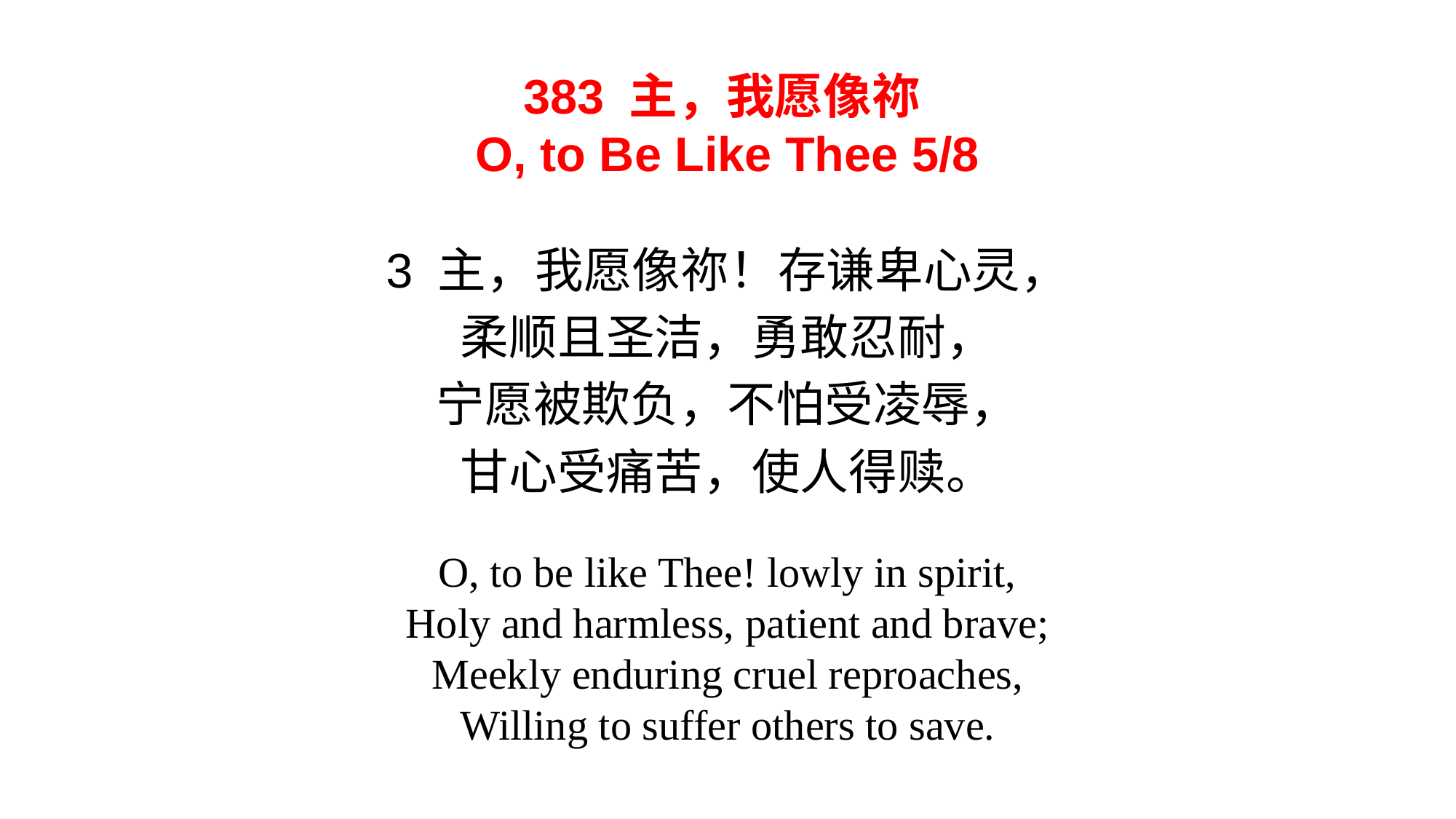

383 主，我愿像祢
O, to Be Like Thee 5/8
3 主，我愿像祢！存谦卑心灵，
柔顺且圣洁，勇敢忍耐，
宁愿被欺负，不怕受凌辱，
甘心受痛苦，使人得赎。

O, to be like Thee! lowly in spirit,
Holy and harmless, patient and brave;
Meekly enduring cruel reproaches,
Willing to suffer others to save.